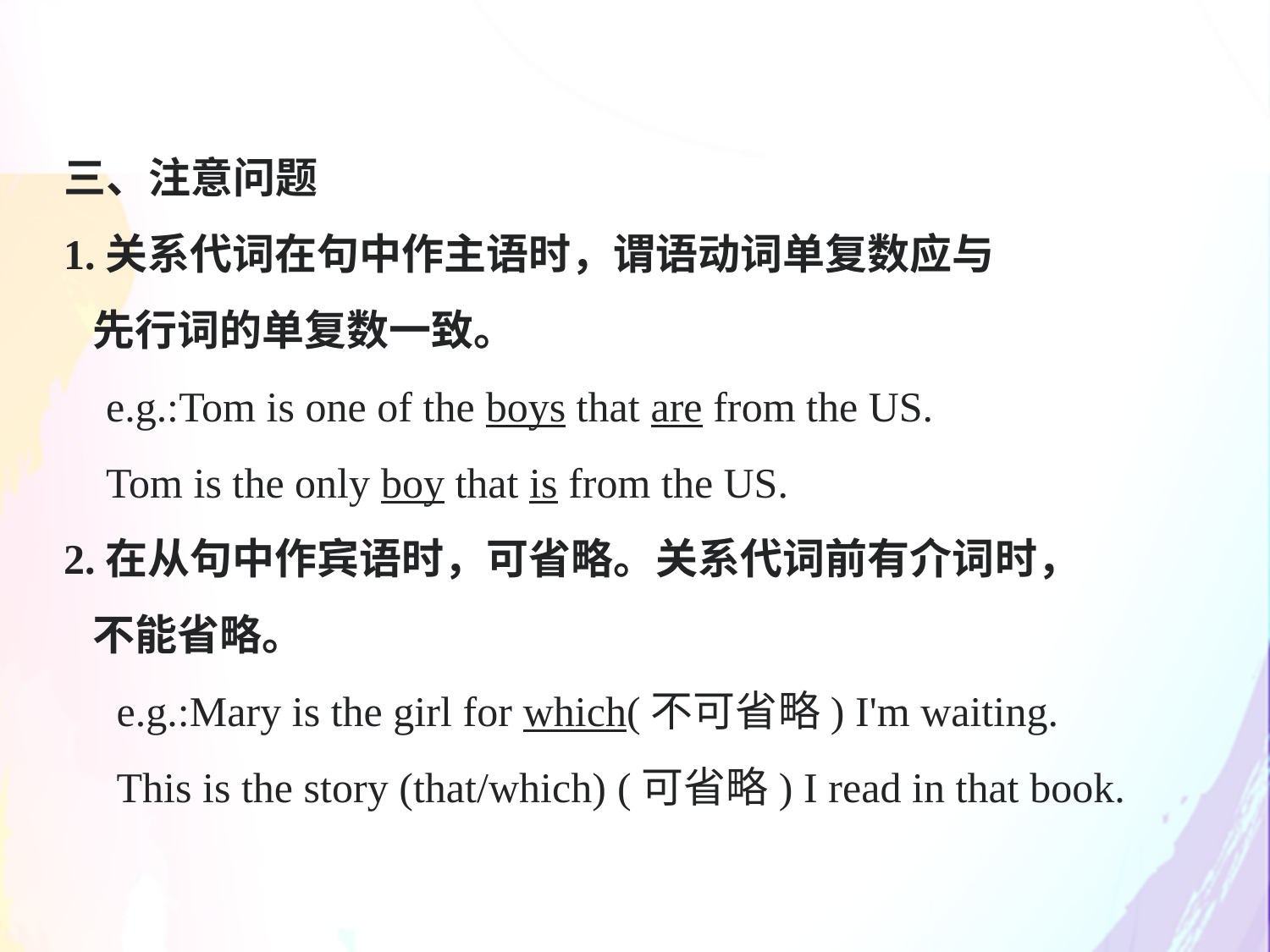

三、注意问题
1.关系代词在句中作主语时，谓语动词单复数应与
  先行词的单复数一致。
    e.g.:Tom is one of the boys that are from the US.
    Tom is the only boy that is from the US.
2.在从句中作宾语时，可省略。关系代词前有介词时，
  不能省略。
     e.g.:Mary is the girl for which(不可省略) I'm waiting.
     This is the story (that/which) (可省略) I read in that book.